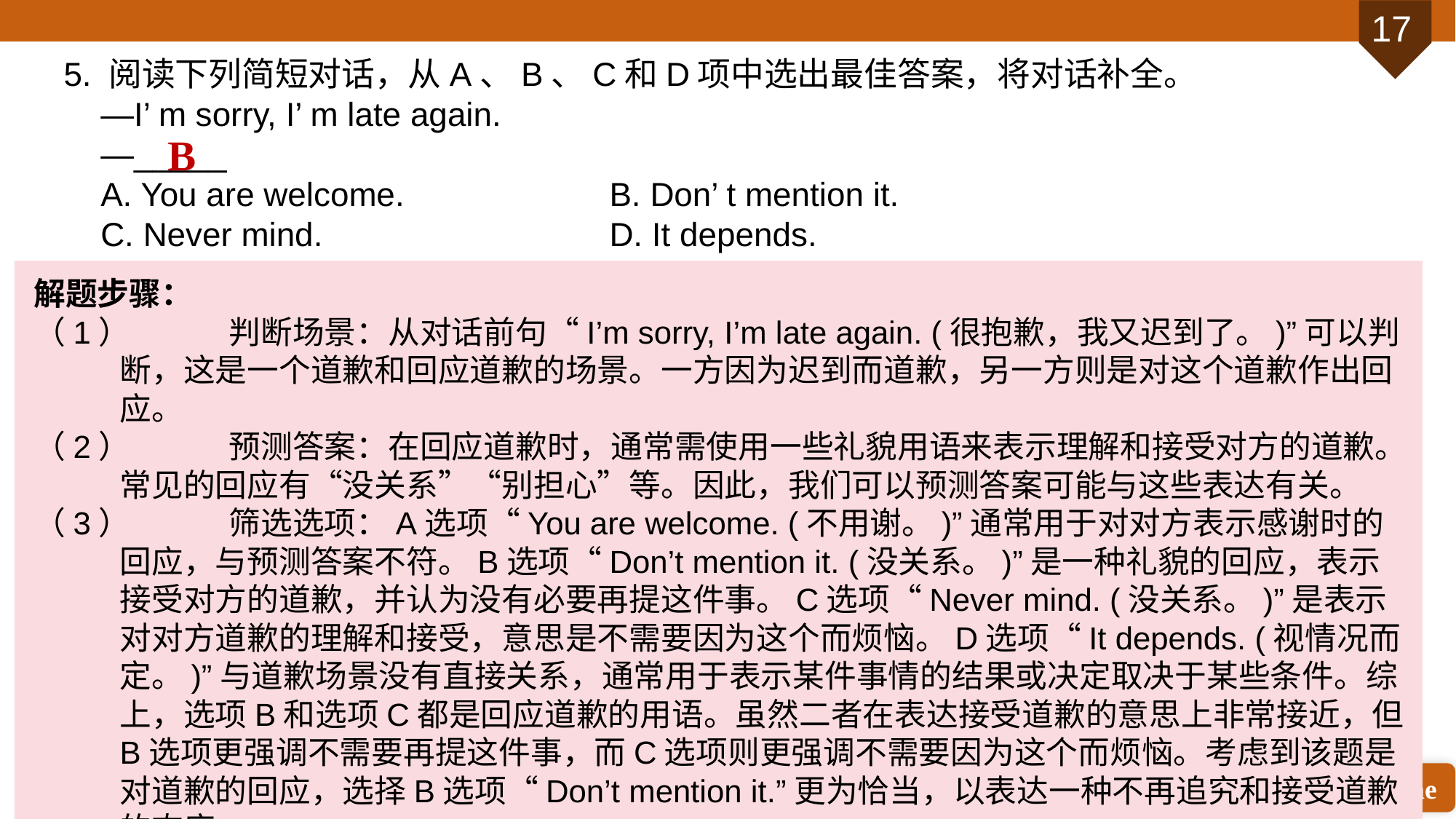

5. 阅读下列简短对话，从A、B、C和D项中选出最佳答案，将对话补全。
    —I’ m sorry, I’ m late again.
    —_____
    A. You are welcome. 		B. Don’ t mention it.
    C. Never mind. 			D. It depends.
B

解题步骤：
（1）	判断场景：从对话前句“I’m sorry, I’m late again. (很抱歉，我又迟到了。)”可以判断，这是一个道歉和回应道歉的场景。一方因为迟到而道歉，另一方则是对这个道歉作出回应。
（2）	预测答案：在回应道歉时，通常需使用一些礼貌用语来表示理解和接受对方的道歉。常见的回应有“没关系”“别担心”等。因此，我们可以预测答案可能与这些表达有关。
（3）	筛选选项：A选项“You are welcome. (不用谢。)”通常用于对对方表示感谢时的回应，与预测答案不符。B选项“Don’t mention it. (没关系。)”是一种礼貌的回应，表示接受对方的道歉，并认为没有必要再提这件事。C选项“Never mind. (没关系。)”是表示对对方道歉的理解和接受，意思是不需要因为这个而烦恼。D选项“It depends. (视情况而定。)”与道歉场景没有直接关系，通常用于表示某件事情的结果或决定取决于某些条件。综上，选项B和选项C都是回应道歉的用语。虽然二者在表达接受道歉的意思上非常接近，但B选项更强调不需要再提这件事，而C选项则更强调不需要因为这个而烦恼。考虑到该题是对道歉的回应，选择B选项“Don’t mention it.”更为恰当，以表达一种不再追究和接受道歉的态度。
（4）	回读检查：将所选答案B选项放入原题回读，前后一致，逻辑清晰，故确定选B。